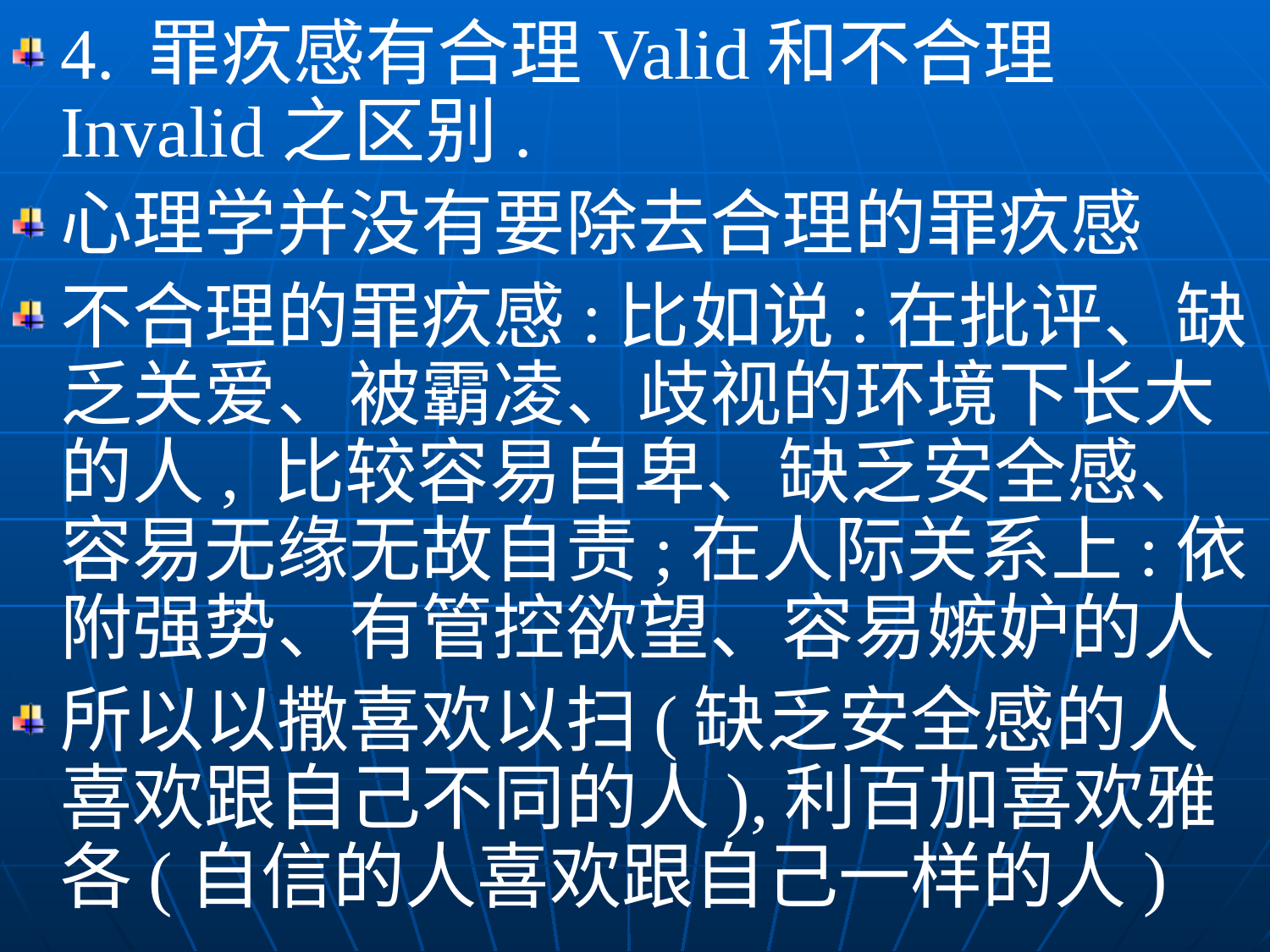

4. 罪疚感有合理Valid和不合理Invalid之区别.
心理学并没有要除去合理的罪疚感
不合理的罪疚感:比如说:在批评、缺乏关爱、被霸凌、歧视的环境下长大的人, 比较容易自卑、缺乏安全感、容易无缘无故自责;在人际关系上:依附强势、有管控欲望、容易嫉妒的人
所以以撒喜欢以扫(缺乏安全感的人喜欢跟自己不同的人),利百加喜欢雅各(自信的人喜欢跟自己一样的人)